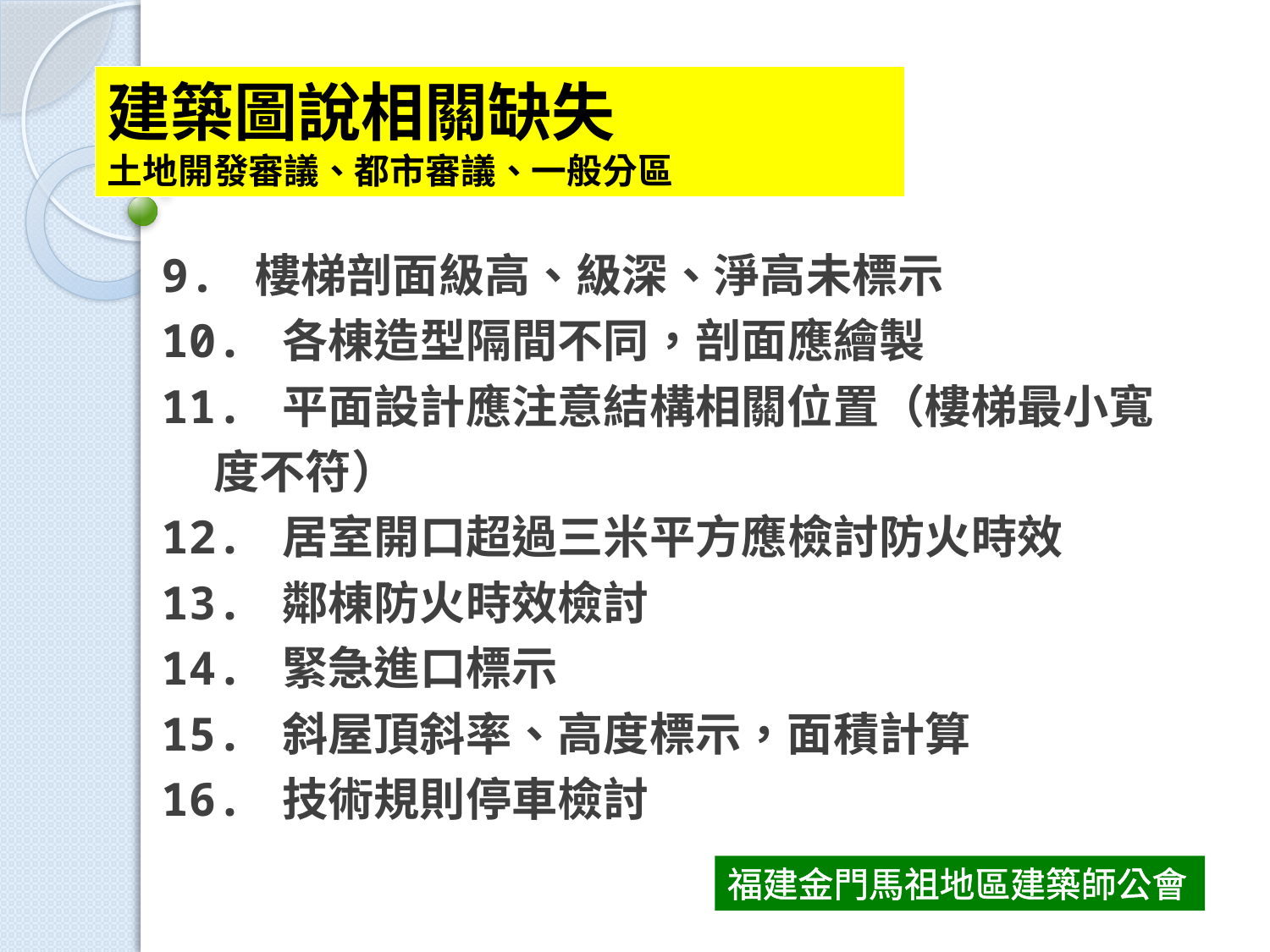

建築圖說相關缺失
土地開發審議、都市審議、一般分區
9. 樓梯剖面級高、級深、淨高未標示
10. 各棟造型隔間不同，剖面應繪製
11. 平面設計應注意結構相關位置（樓梯最小寬
    度不符）
12. 居室開口超過三米平方應檢討防火時效
13. 鄰棟防火時效檢討
14. 緊急進口標示
15. 斜屋頂斜率、高度標示，面積計算
16. 技術規則停車檢討

福建金門馬祖地區建築師公會